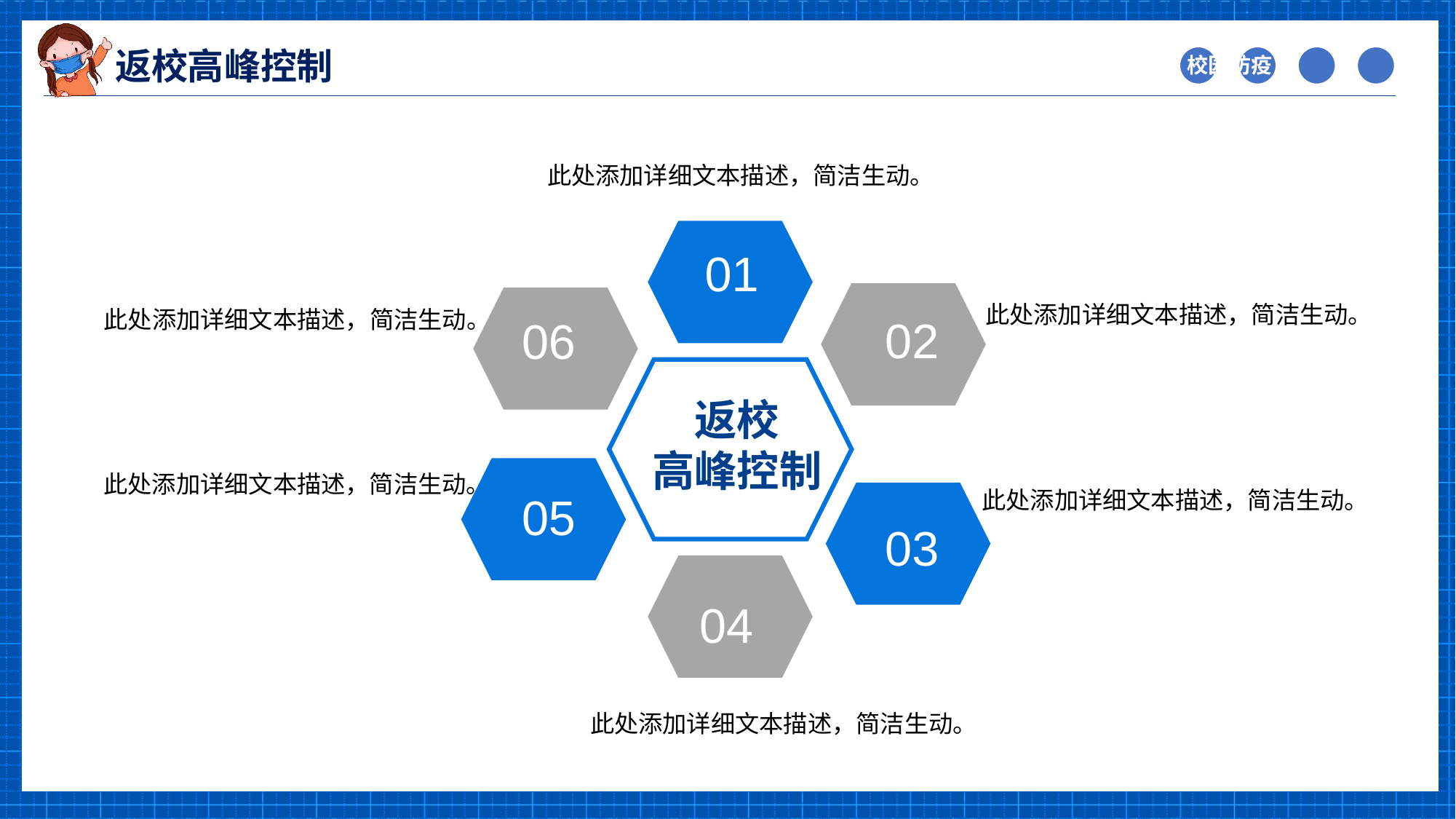

此处添加详细文本描述，简洁生动。

01
02
06
05
03
04
返校
高峰控制
此处添加详细文本描述，简洁生动。
此处添加详细文本描述，简洁生动。
此处添加详细文本描述，简洁生动。
此处添加详细文本描述，简洁生动。
此处添加详细文本描述，简洁生动。